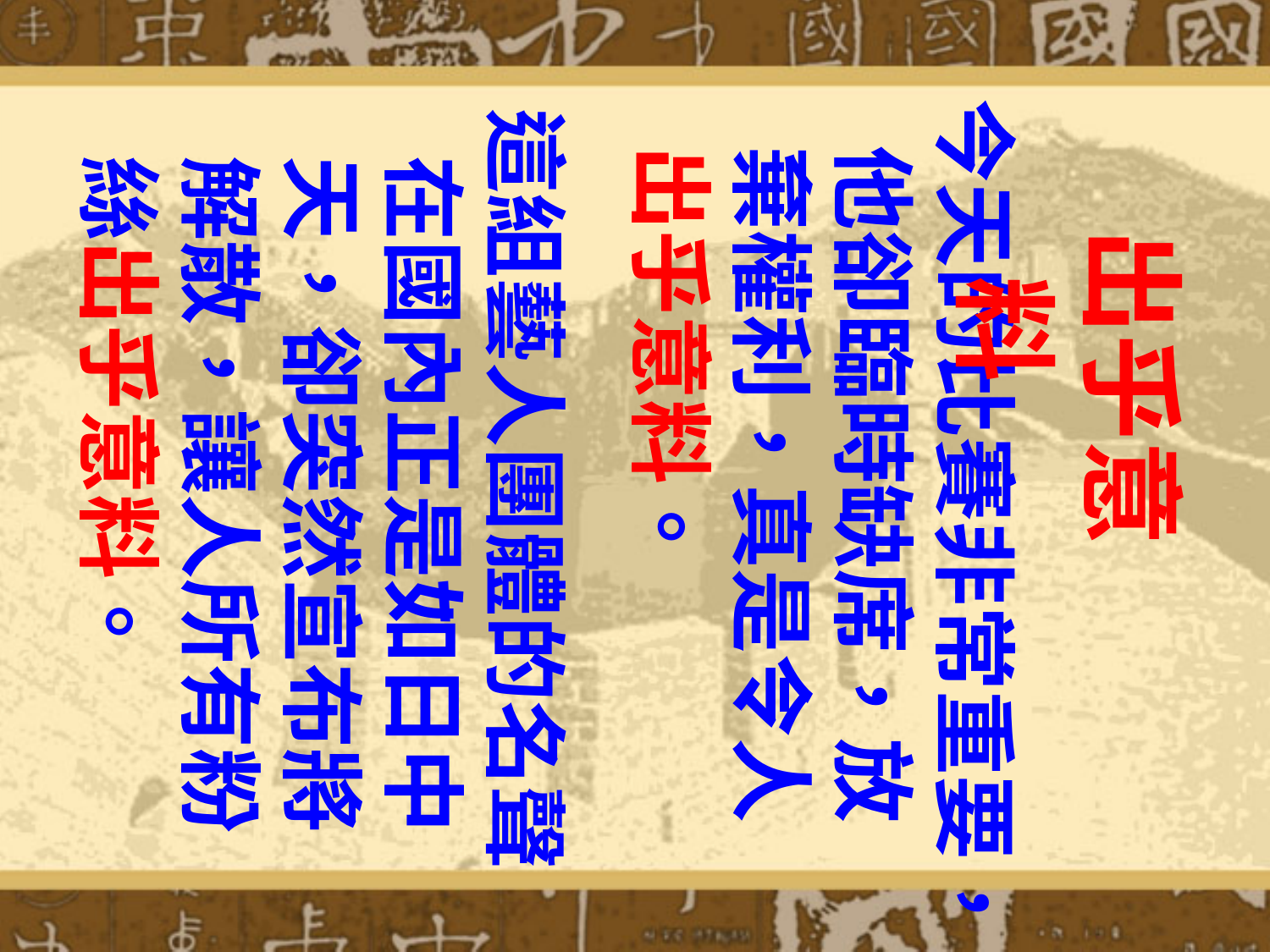

今天的比賽非常重要，他卻臨時缺席，放棄權利，真是令人出乎意料。
這組藝人團體的名聲在國內正是如日中天，卻突然宣布將解散，讓人所有粉絲出乎意料。
出乎意料